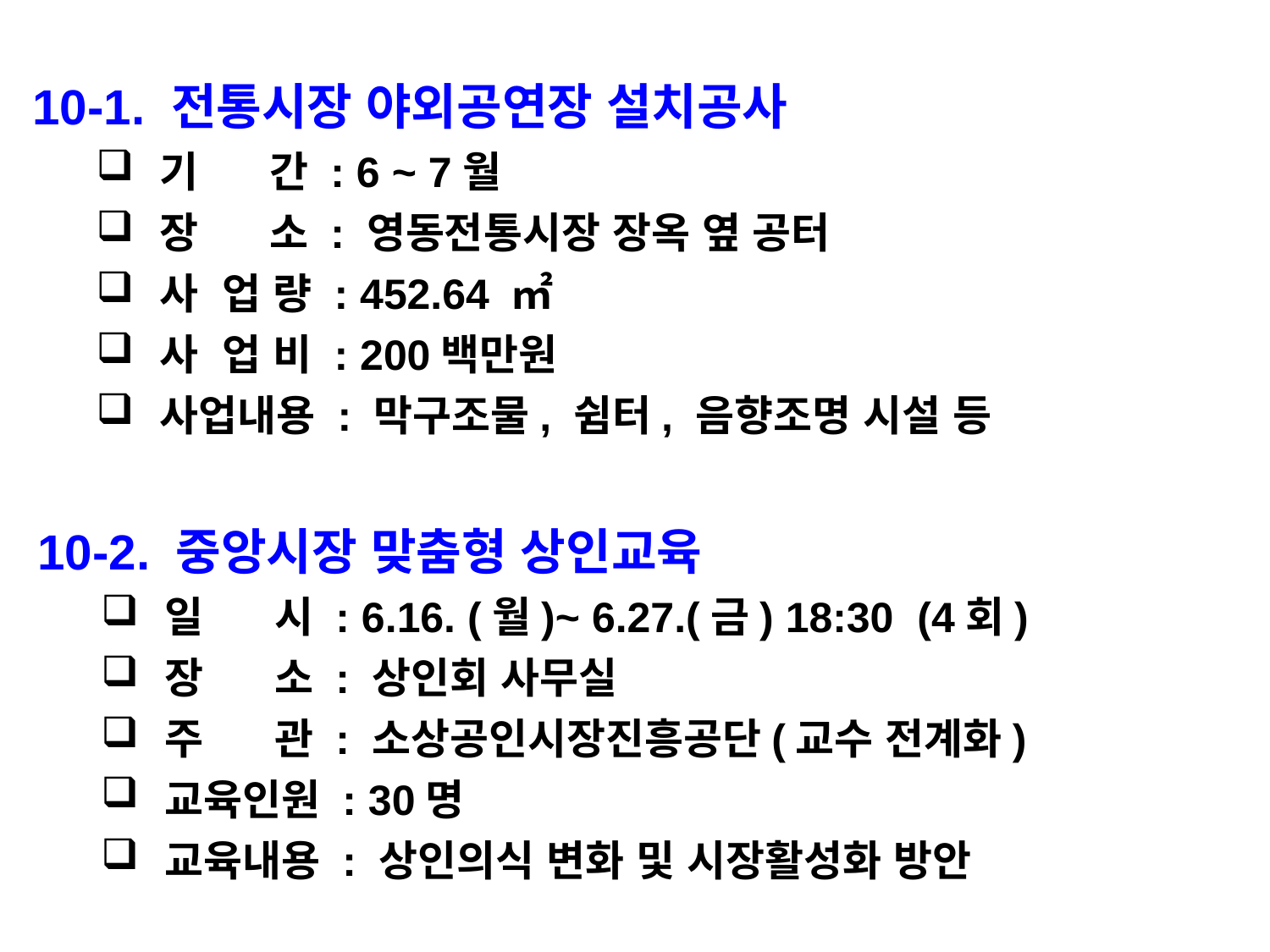

10-1. 전통시장 야외공연장 설치공사
기      간 : 6 ~ 7월
장      소 : 영동전통시장 장옥 옆 공터
사  업 량 : 452.64 ㎡
사  업 비 : 200백만원
사업내용 : 막구조물, 쉼터, 음향조명 시설 등

10-2. 중앙시장 맞춤형 상인교육
일      시 : 6.16. (월)~ 6.27.(금) 18:30  (4회)
장      소 : 상인회 사무실
주      관 : 소상공인시장진흥공단(교수 전계화)
교육인원 : 30명
교육내용 : 상인의식 변화 및 시장활성화 방안